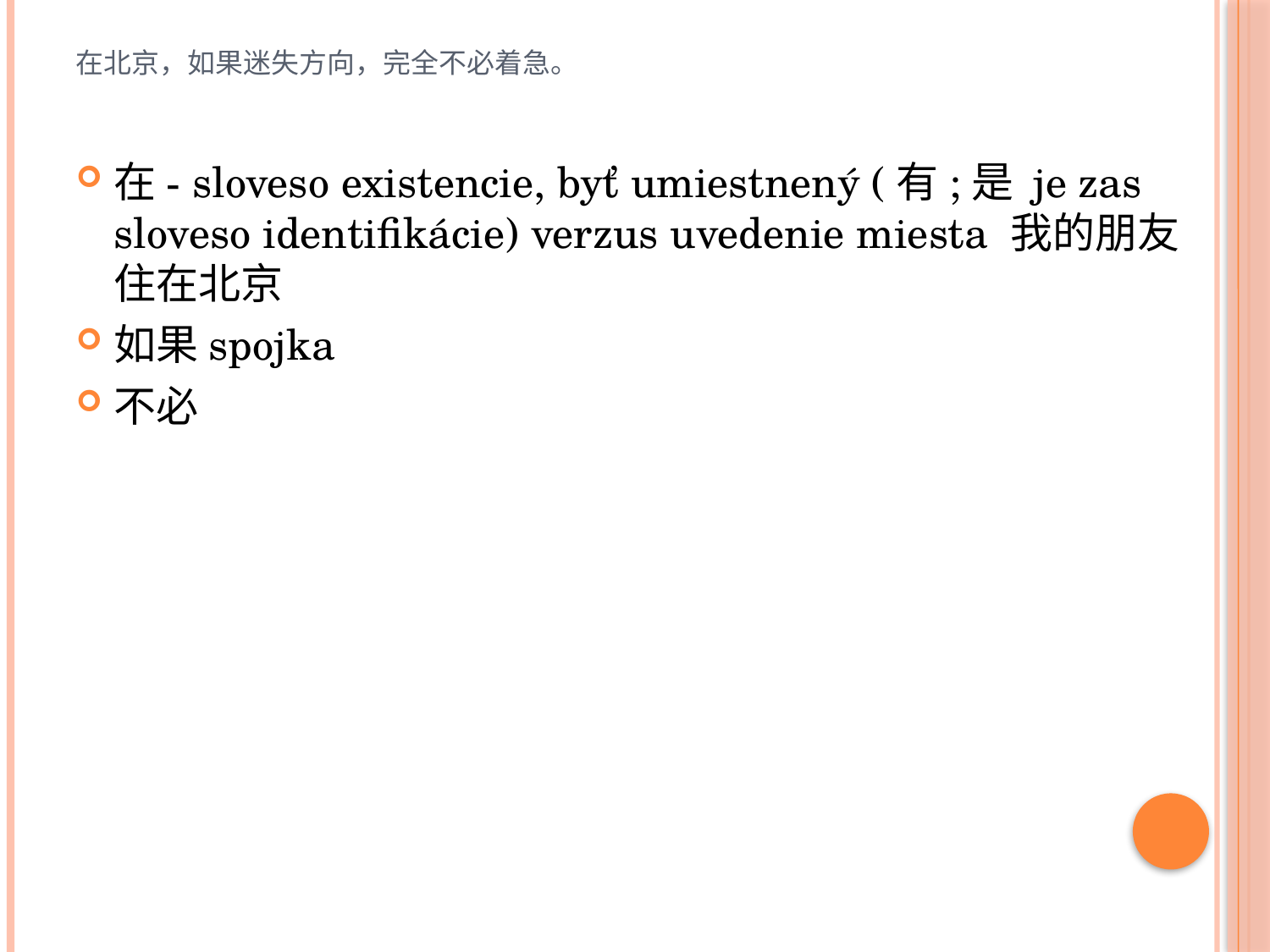

# 在北京，如果迷失方向，完全不必着急。
在- sloveso existencie, byť umiestnený (有;是 je zas sloveso identifikácie) verzus uvedenie miesta 我的朋友住在北京
如果spojka
不必